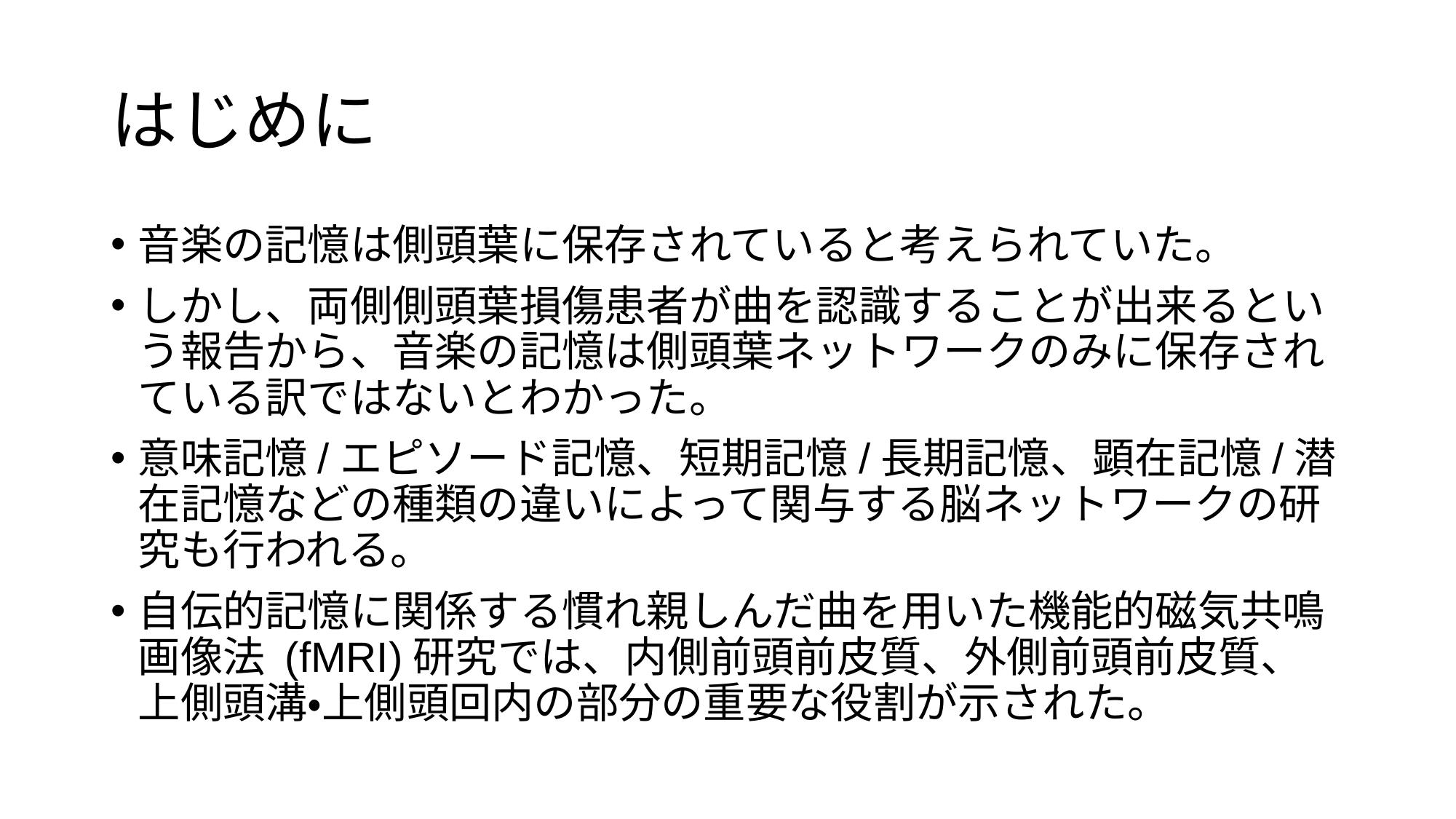

# はじめに
音楽の記憶は側頭葉に保存されていると考えられていた。
しかし、両側側頭葉損傷患者が曲を認識することが出来るという報告から、音楽の記憶は側頭葉ネットワークのみに保存されている訳ではないとわかった。
意味記憶/エピソード記憶、短期記憶/長期記憶、顕在記憶/潜在記憶などの種類の違いによって関与する脳ネットワークの研究も行われる。
自伝的記憶に関係する慣れ親しんだ曲を用いた機能的磁気共鳴画像法 (fMRI)研究では、内側前頭前皮質、外側前頭前皮質、上側頭溝・上側頭回内の部分の重要な役割が示された。